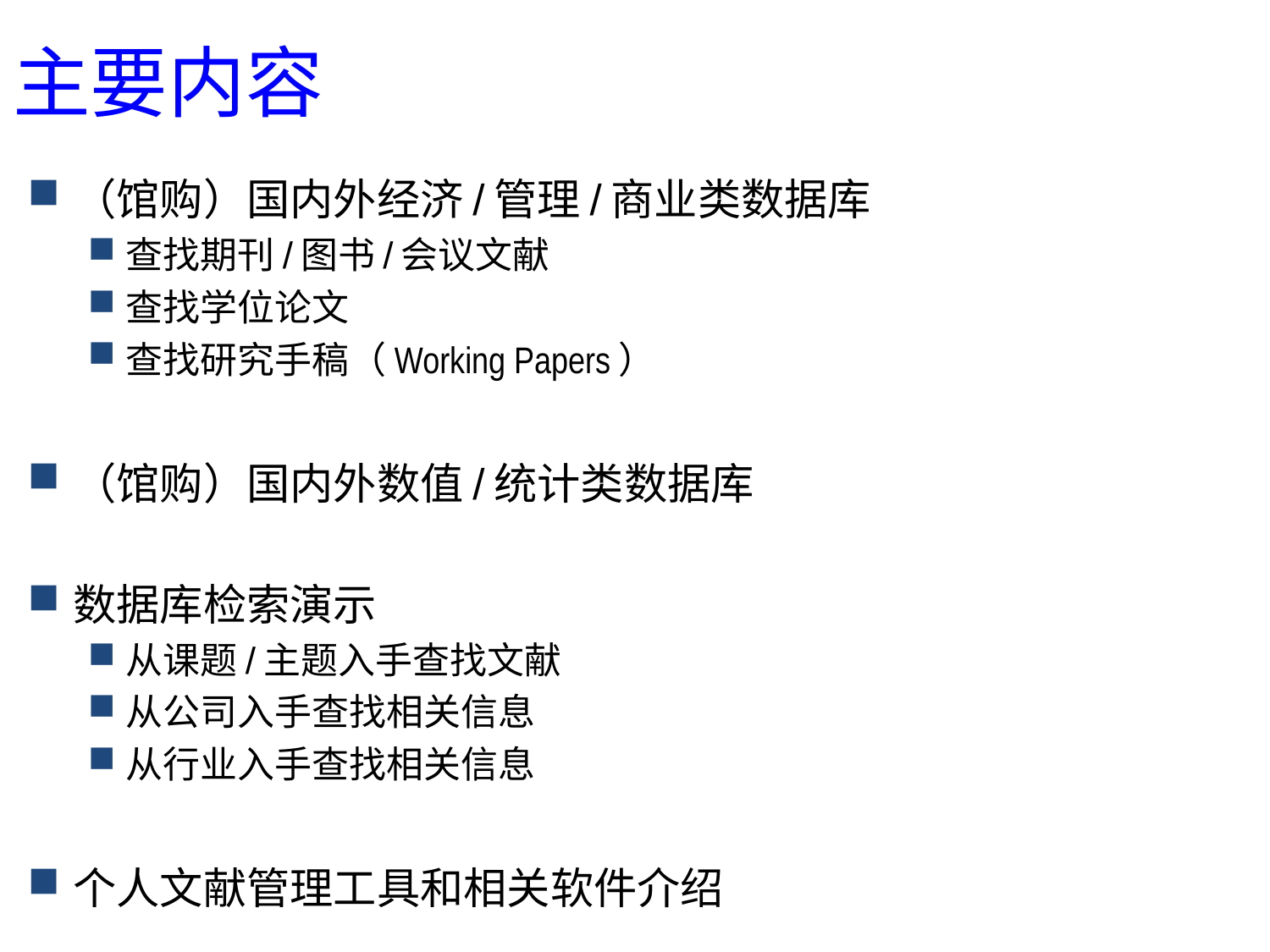

# 主要内容
（馆购）国内外经济/管理/商业类数据库
查找期刊/图书/会议文献
查找学位论文
查找研究手稿（Working Papers）

（馆购）国内外数值/统计类数据库

数据库检索演示
从课题/主题入手查找文献
从公司入手查找相关信息
从行业入手查找相关信息

个人文献管理工具和相关软件介绍